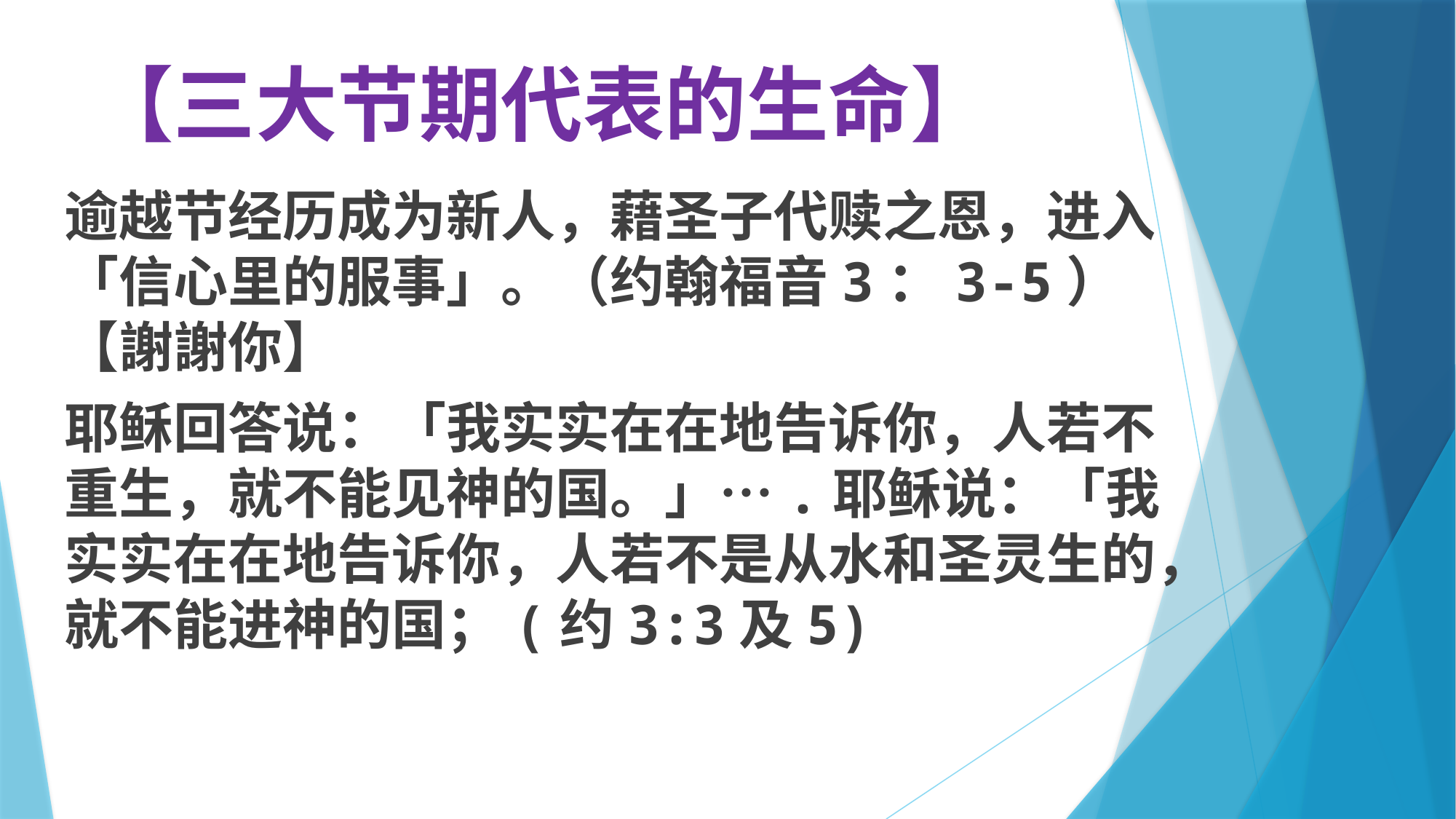

# 【三大节期代表的生命】
逾越节经历成为新人，藉圣子代赎之恩，进入「信心里的服事」。（约翰福音3：3-5）【謝謝你】
耶稣回答说：「我实实在在地告诉你，人若不重生，就不能见神的国。」….耶稣说：「我实实在在地告诉你，人若不是从水和圣灵生的，就不能进神的国；(约3:3及5)